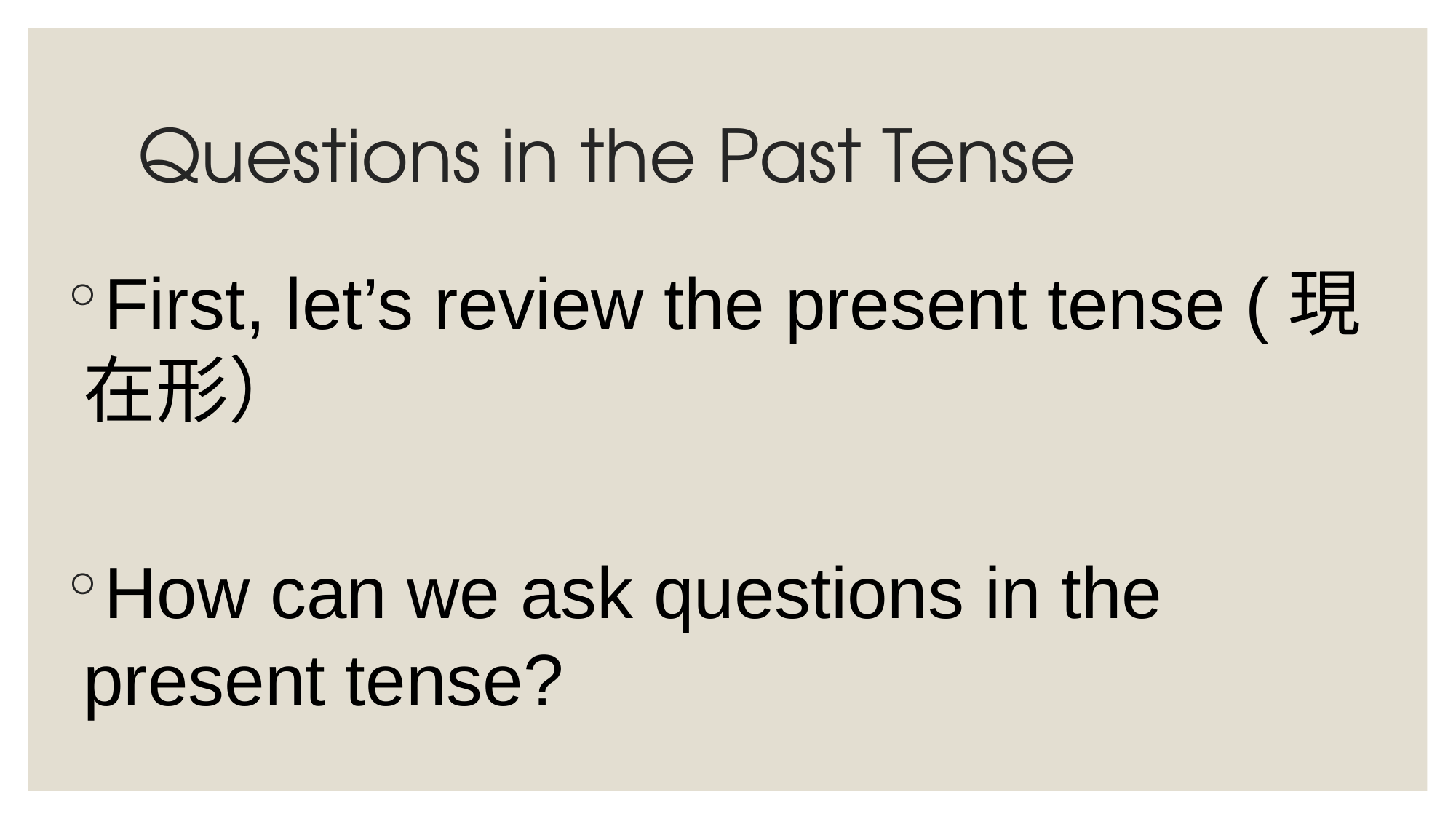

# Questions in the Past Tense
First, let’s review the present tense (現在形）

How can we ask questions in the present tense?